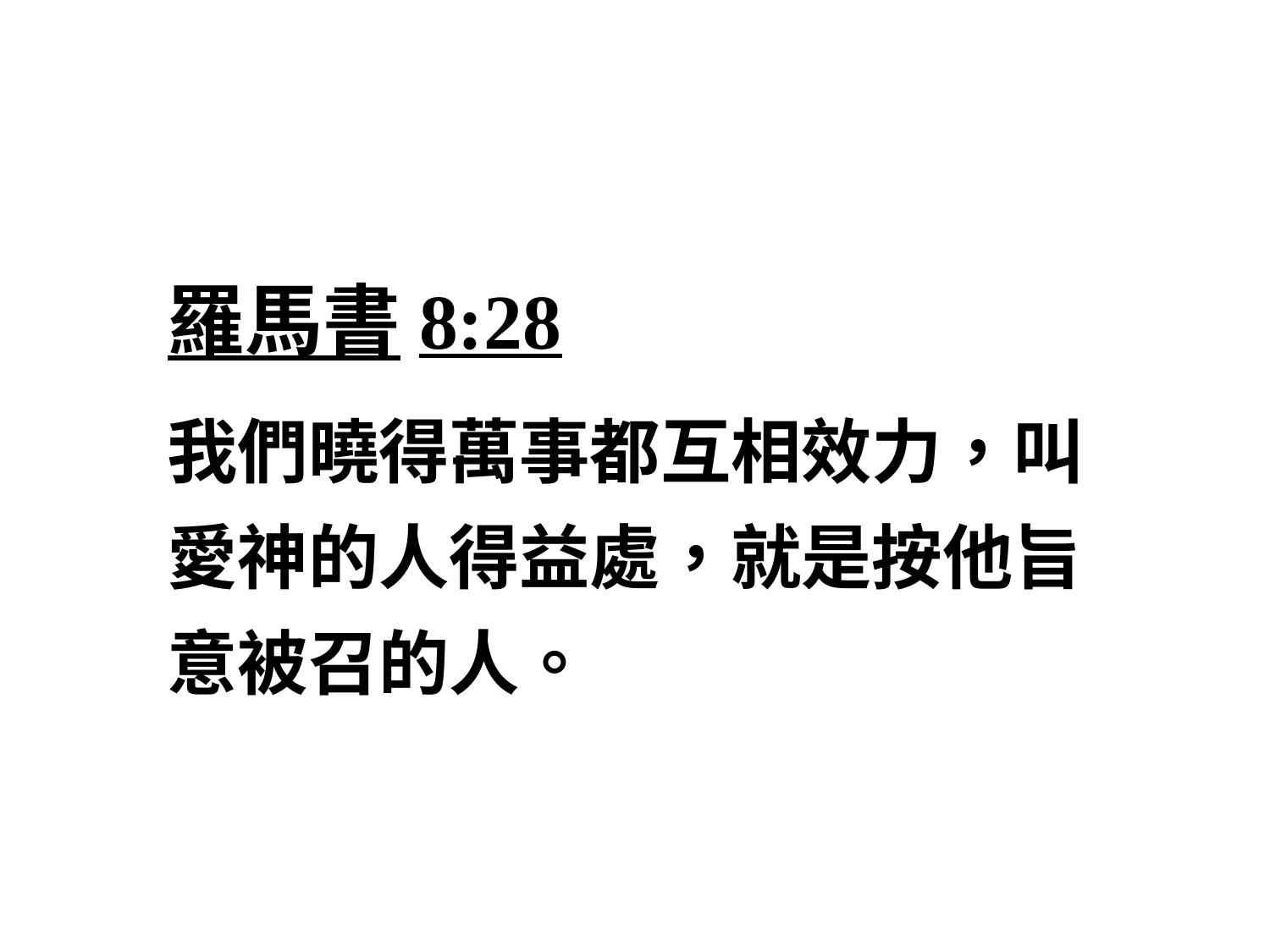

羅馬書8:28

我們曉得萬事都互相效力，叫愛神的人得益處，就是按他旨意被召的人。